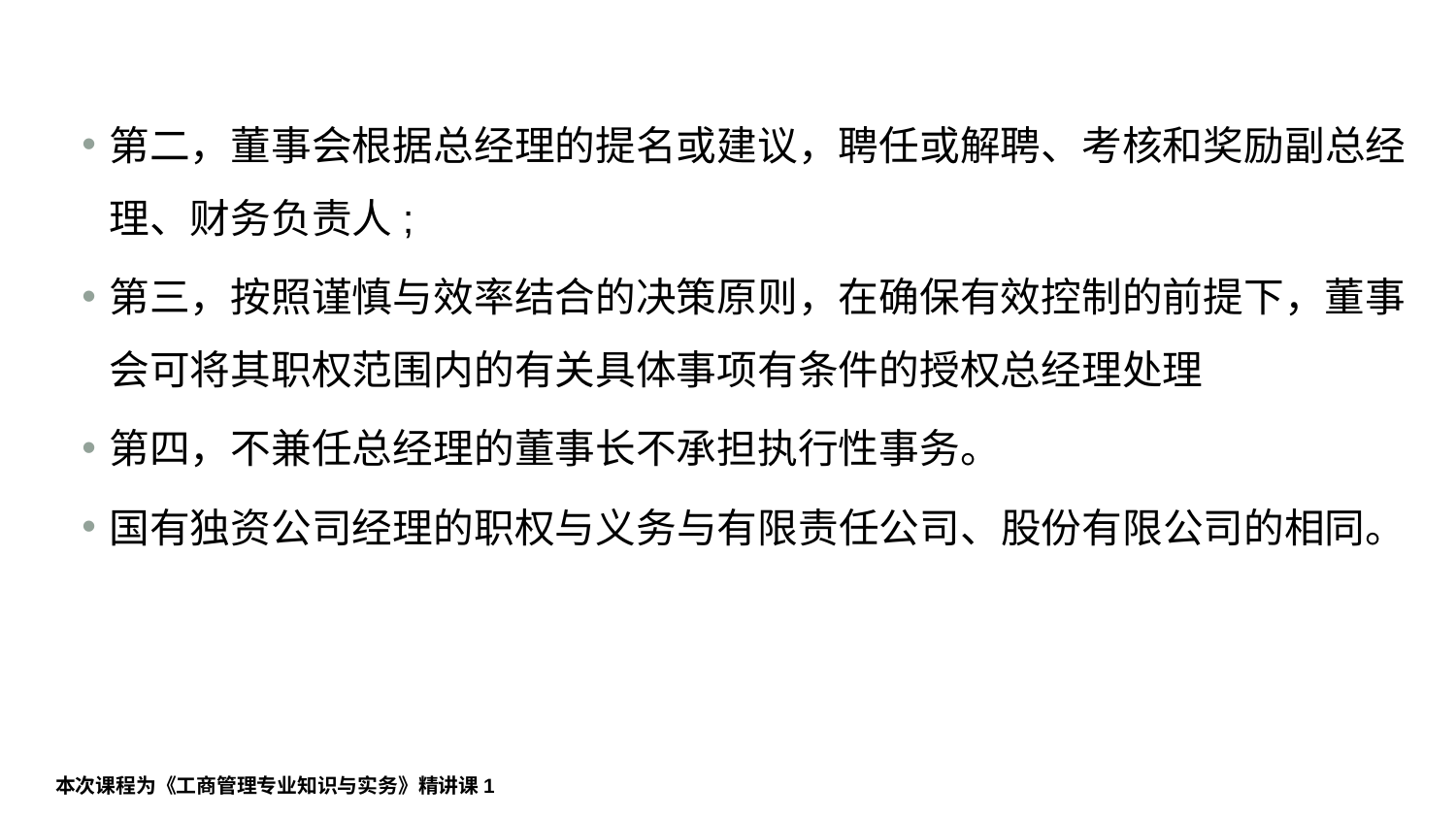

#
第二，董事会根据总经理的提名或建议，聘任或解聘、考核和奖励副总经理、财务负责人;
第三，按照谨慎与效率结合的决策原则，在确保有效控制的前提下，董事会可将其职权范围内的有关具体事项有条件的授权总经理处理
第四，不兼任总经理的董事长不承担执行性事务。
国有独资公司经理的职权与义务与有限责任公司、股份有限公司的相同。